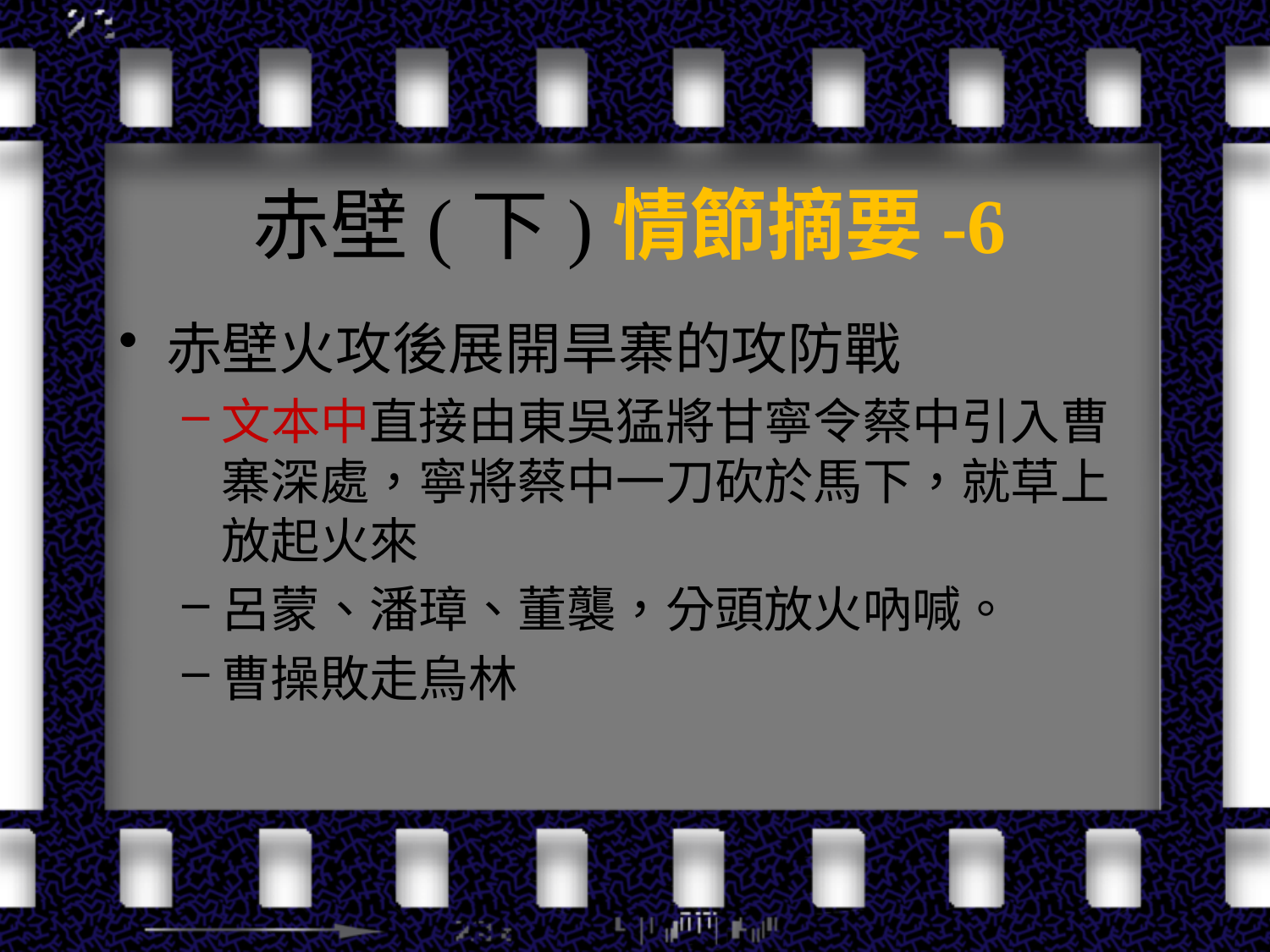

# 赤壁(下)情節摘要-6
赤壁火攻後展開旱寨的攻防戰
文本中直接由東吳猛將甘寧令蔡中引入曹寨深處，寧將蔡中一刀砍於馬下，就草上放起火來
呂蒙、潘璋、董襲，分頭放火吶喊。
曹操敗走烏林